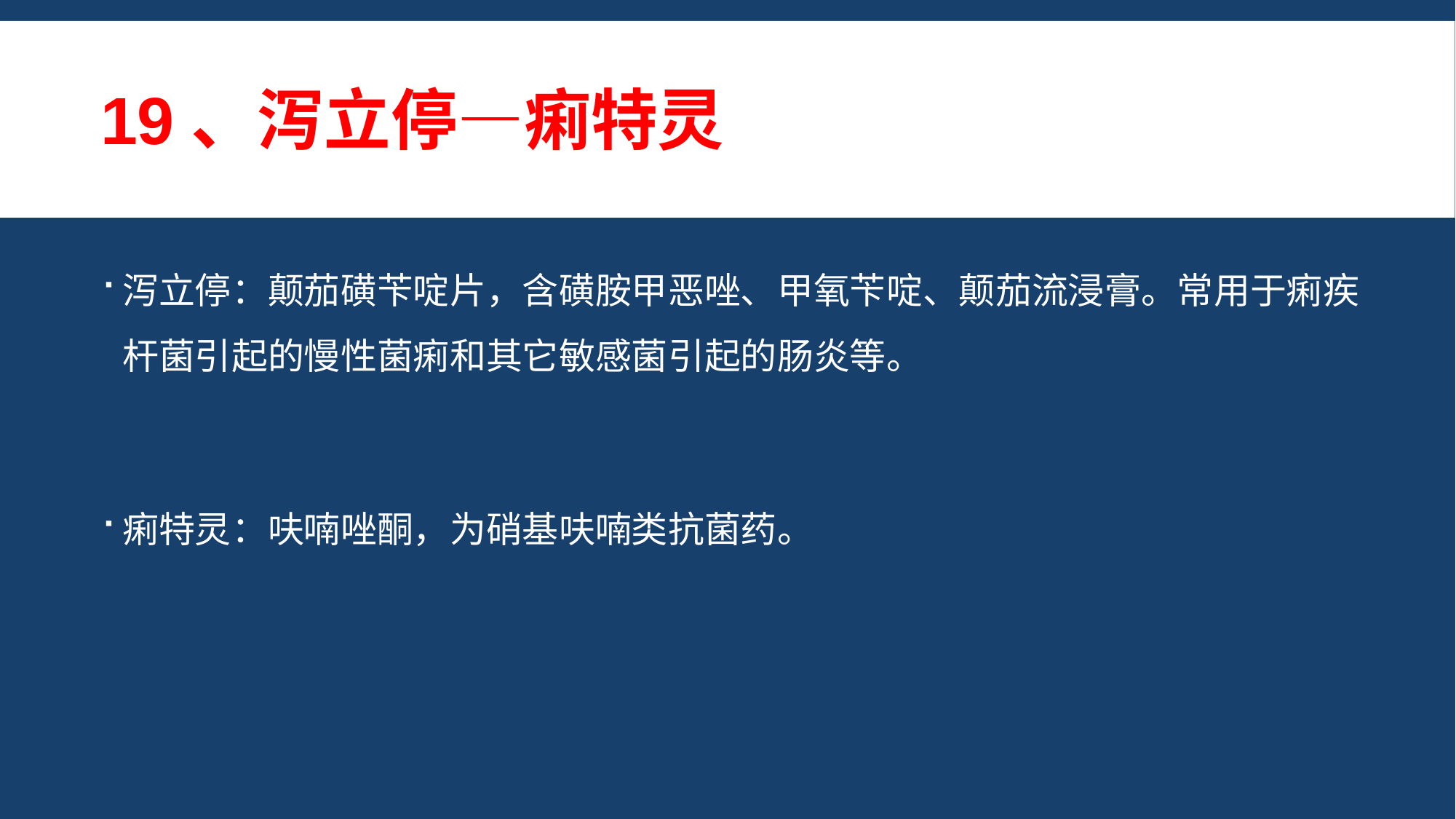

# 19、泻立停—痢特灵
泻立停：颠茄磺苄啶片，含磺胺甲恶唑、甲氧苄啶、颠茄流浸膏。常用于痢疾杆菌引起的慢性菌痢和其它敏感菌引起的肠炎等。

痢特灵：呋喃唑酮，为硝基呋喃类抗菌药。